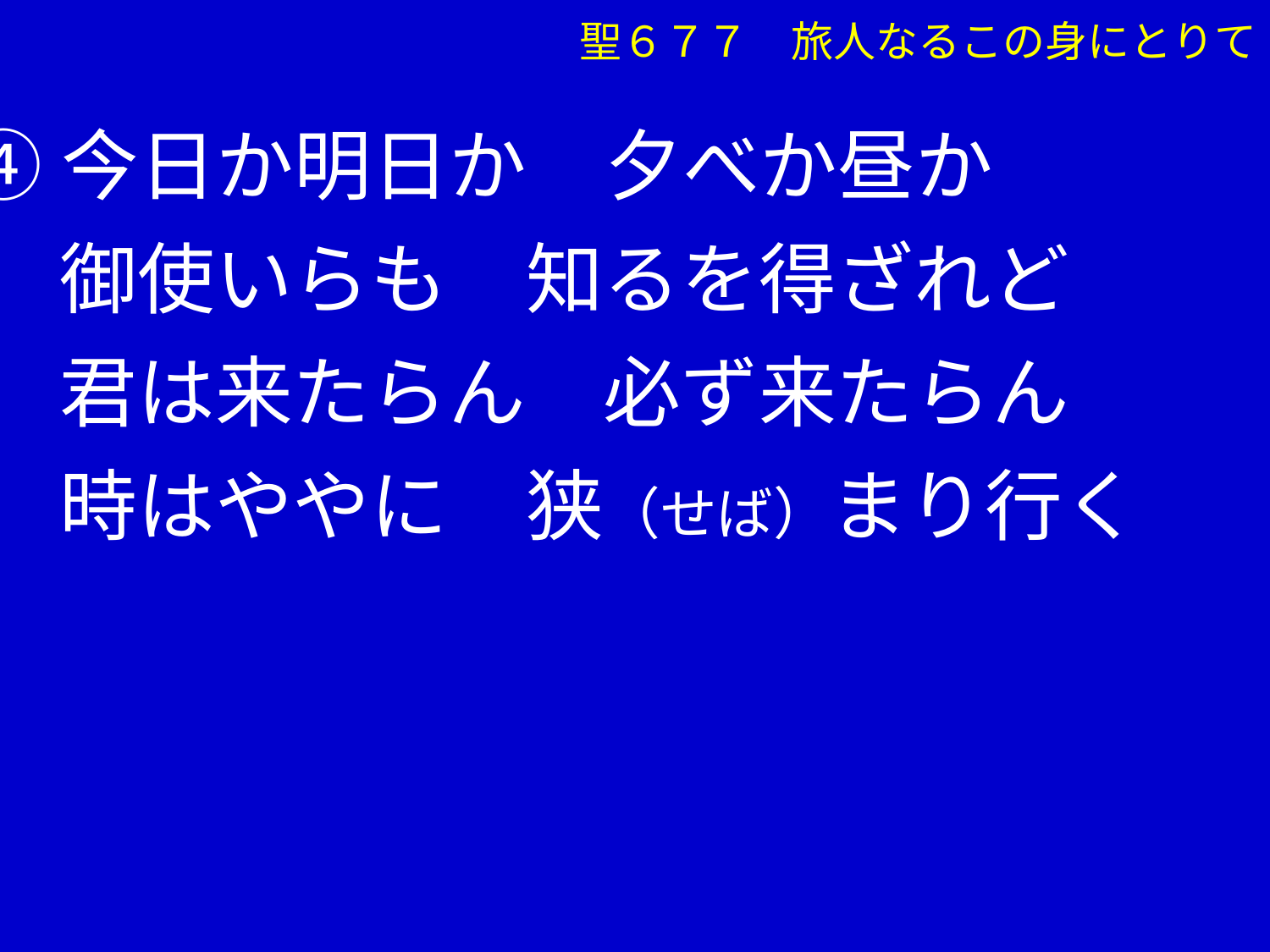

聖６７７　旅人なるこの身にとりて
④今日か明日か　夕べか昼か
　 御使いらも　知るを得ざれど
　 君は来たらん　必ず来たらん
　 時はややに　狭（せば）まり行く